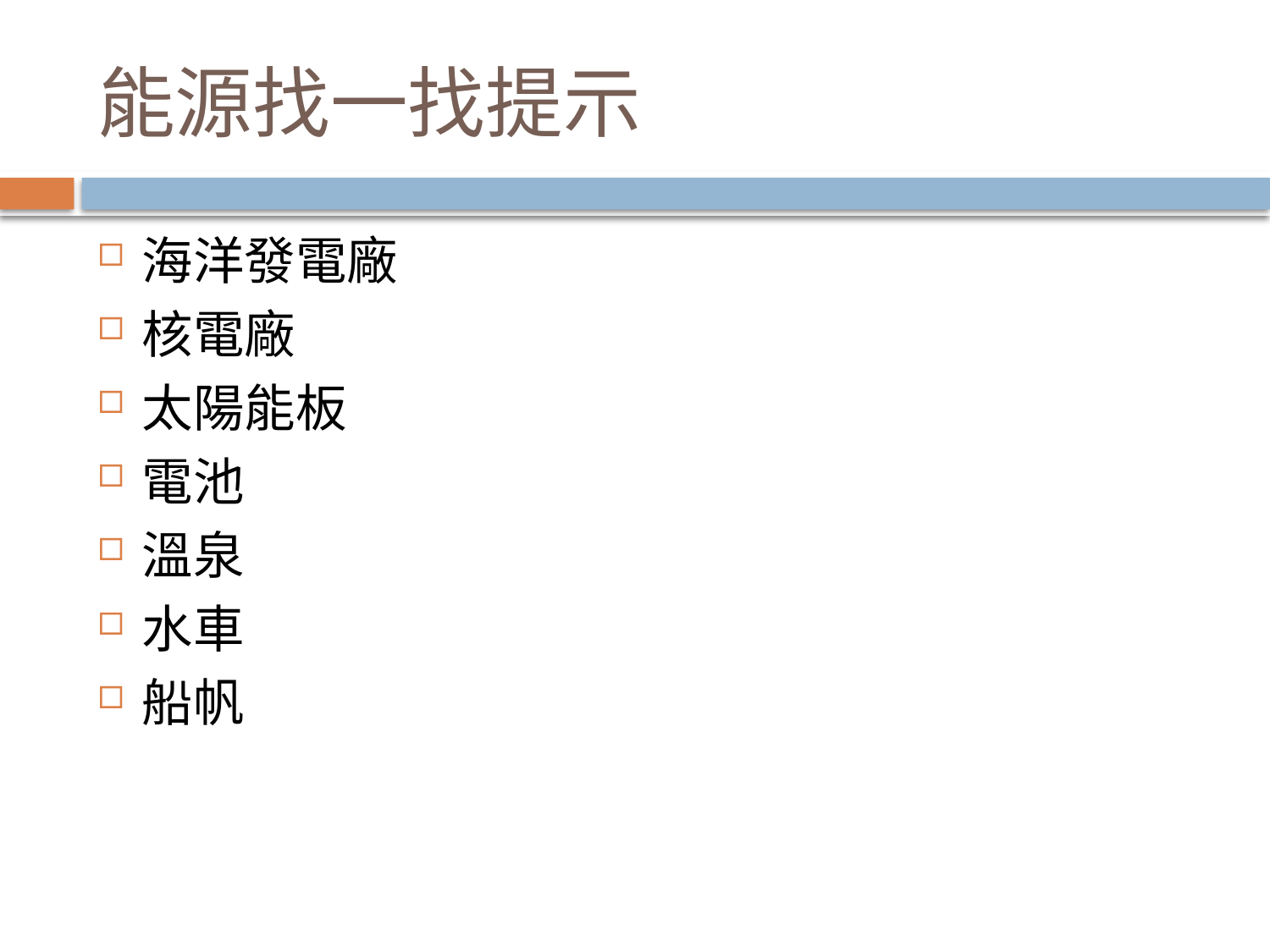

# 能源找一找提示
海洋發電廠
核電廠
太陽能板
電池
溫泉
水車
船帆